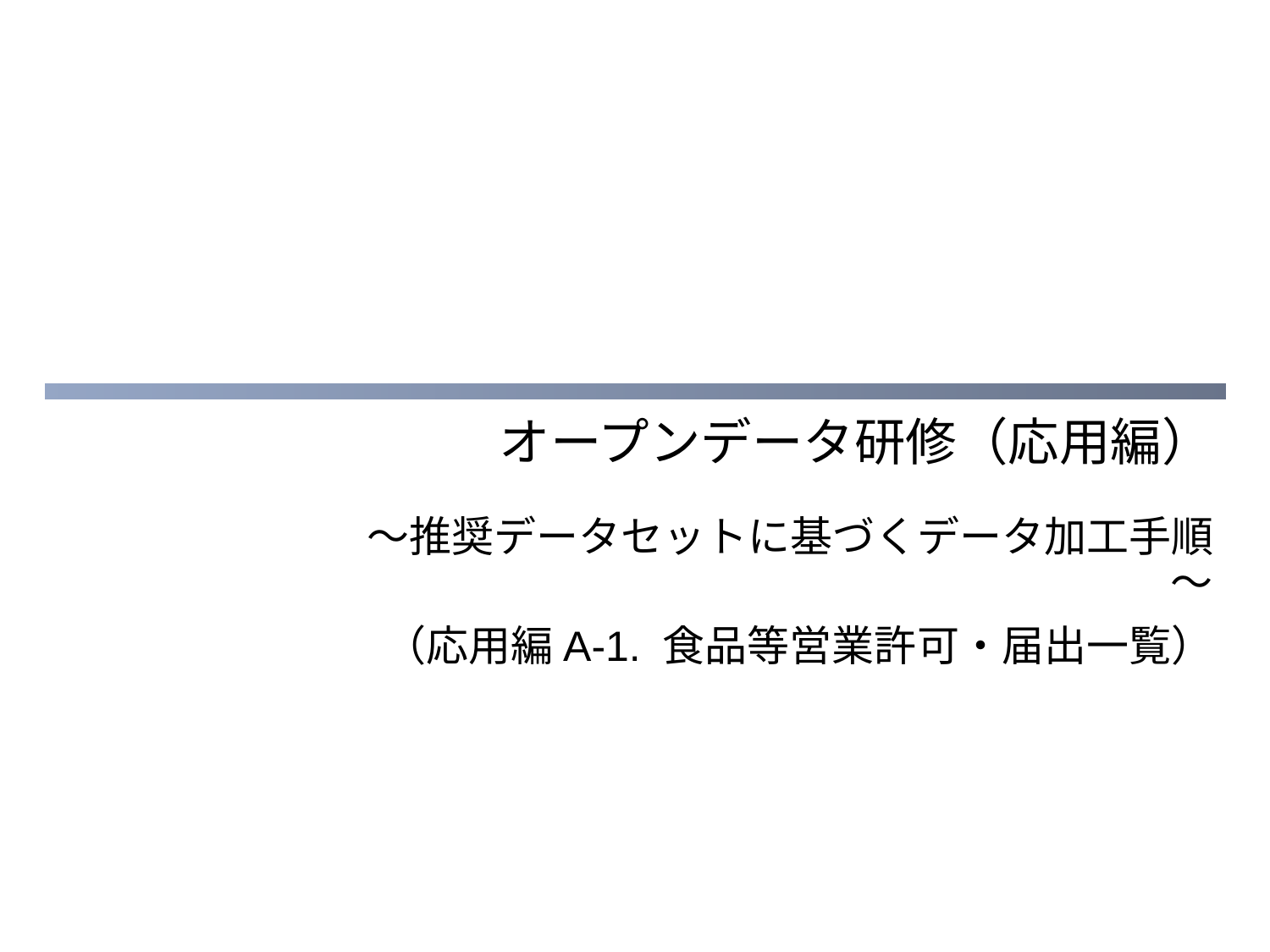

# オープンデータ研修（応用編）
～推奨データセットに基づくデータ加工手順～
（応用編A-1. 食品等営業許可・届出一覧）